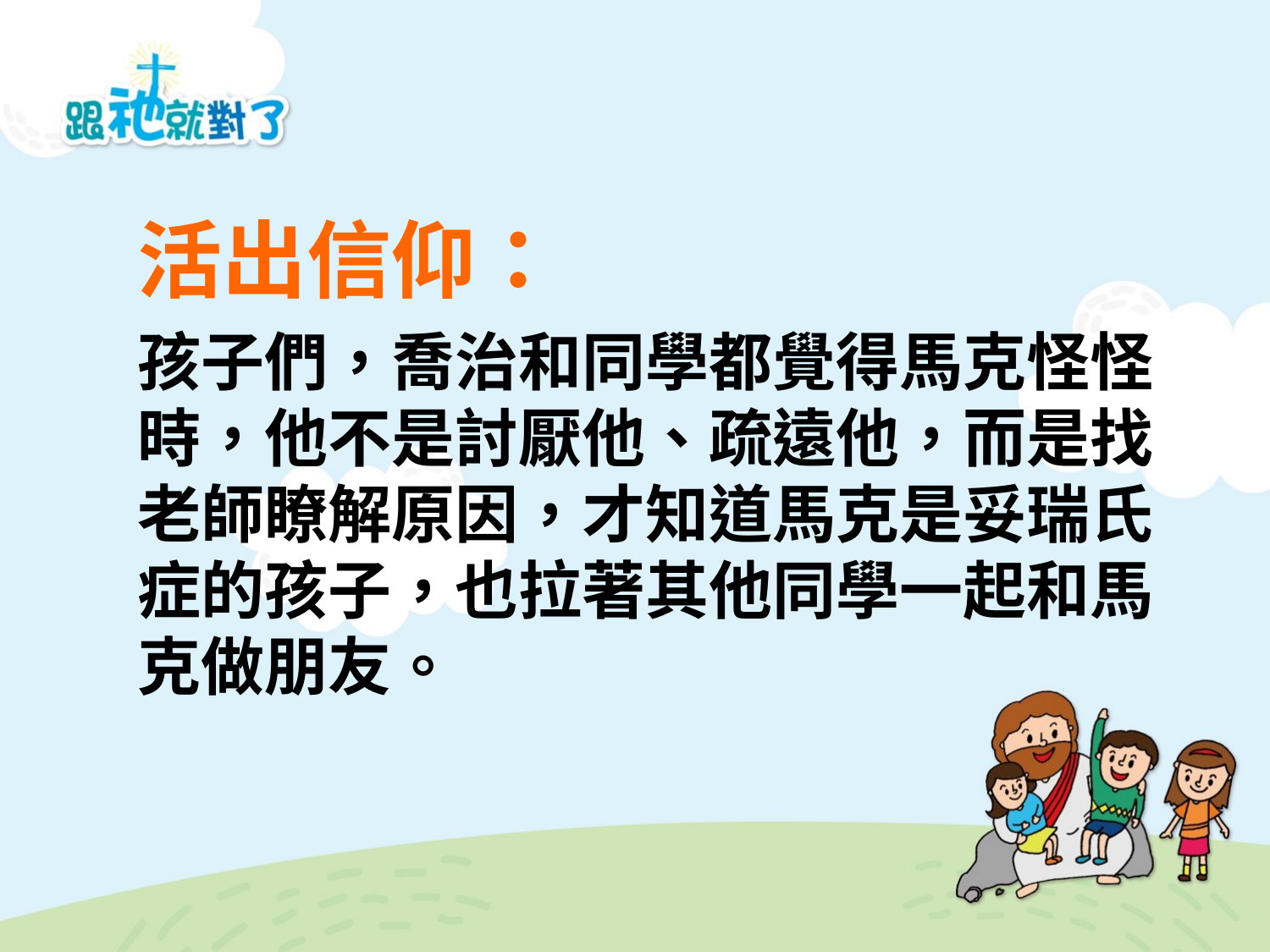

活出信仰：
孩子們，喬治和同學都覺得馬克怪怪時，他不是討厭他、疏遠他，而是找老師瞭解原因，才知道馬克是妥瑞氏症的孩子，也拉著其他同學一起和馬克做朋友。